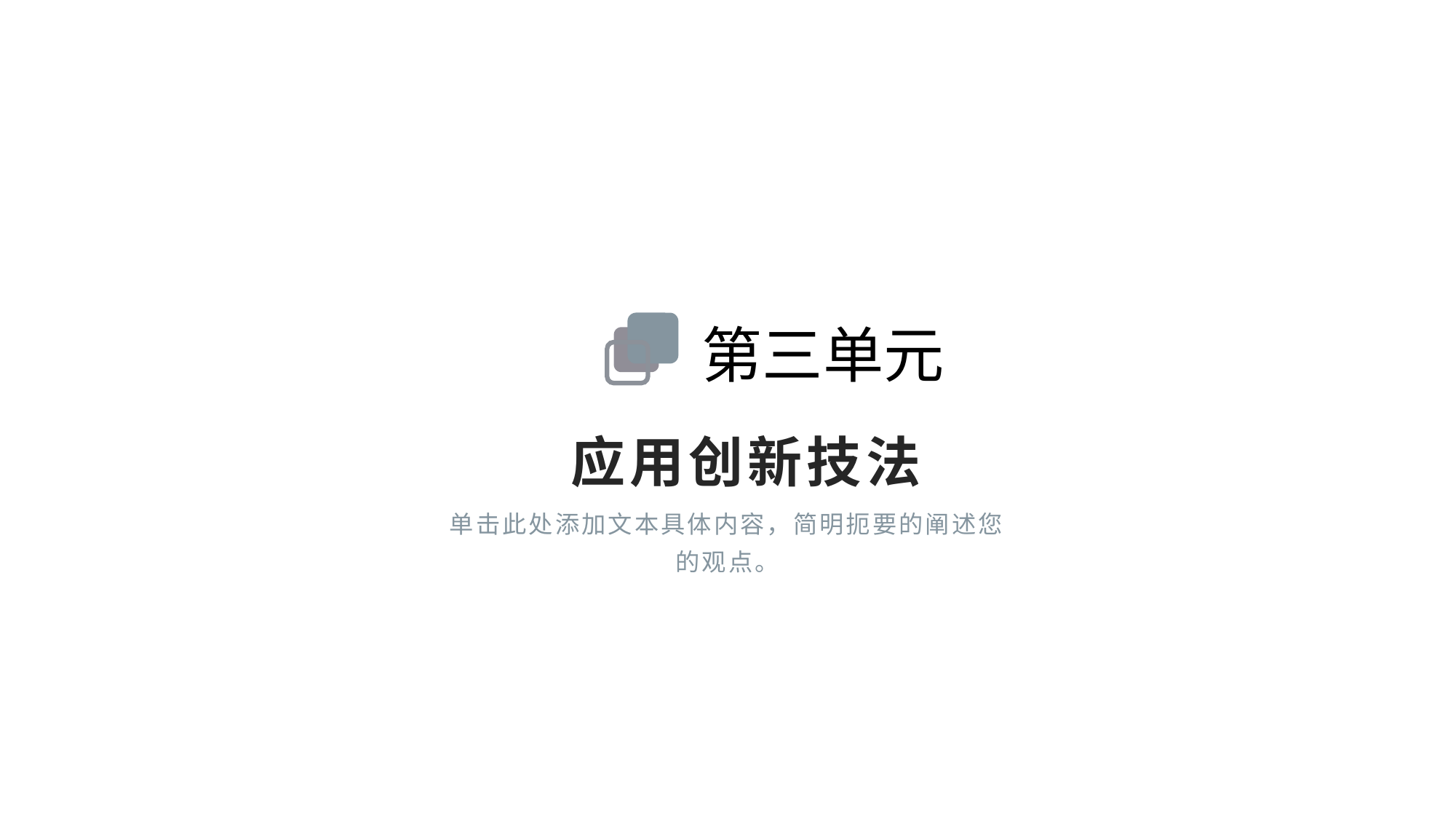

第三单元
# 应用创新技法
单击此处添加文本具体内容，简明扼要的阐述您的观点。